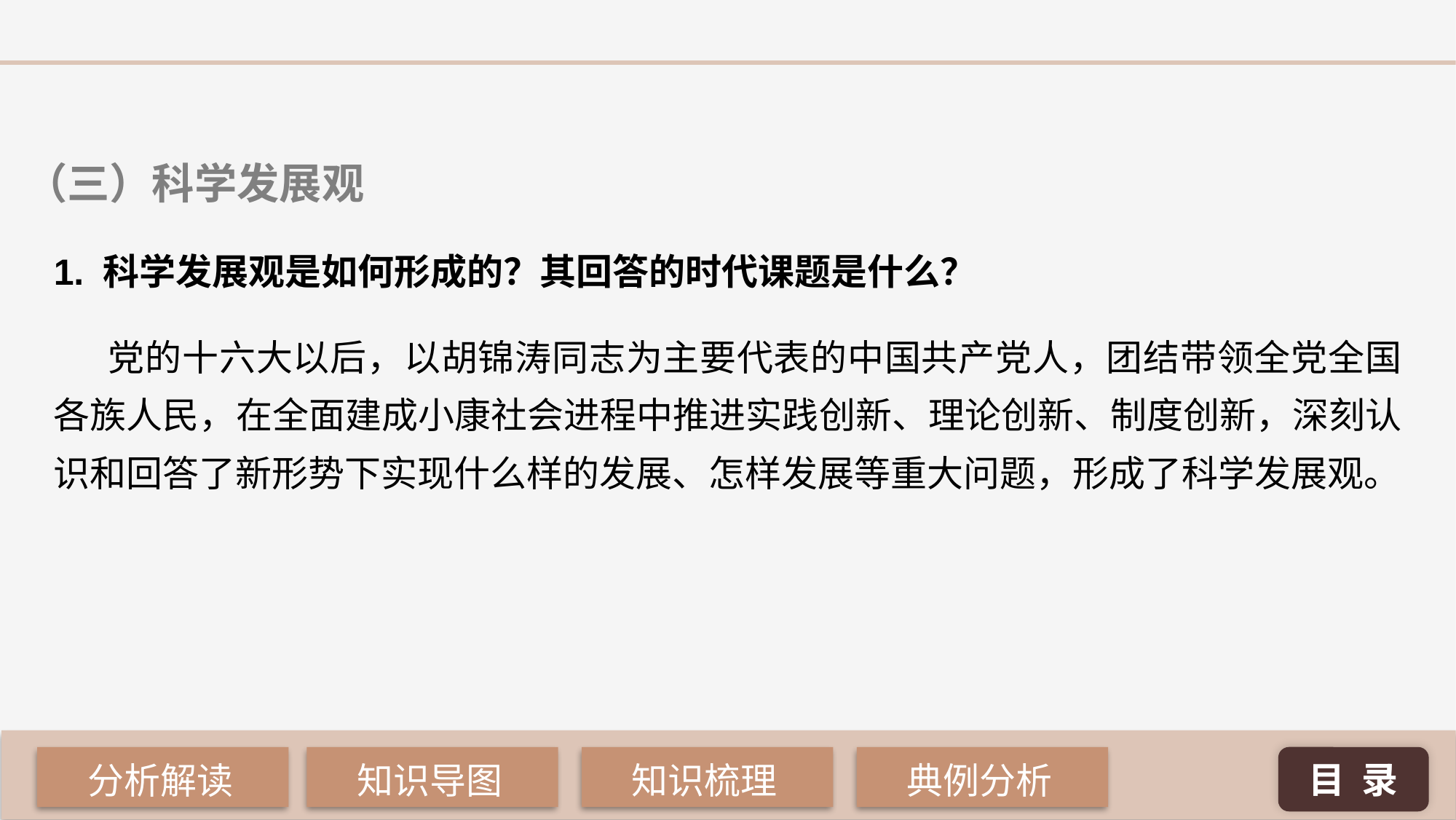

（三）科学发展观
1. 科学发展观是如何形成的？其回答的时代课题是什么？
党的十六大以后，以胡锦涛同志为主要代表的中国共产党人，团结带领全党全国各族人民，在全面建成小康社会进程中推进实践创新、理论创新、制度创新，深刻认识和回答了新形势下实现什么样的发展、怎样发展等重大问题，形成了科学发展观。